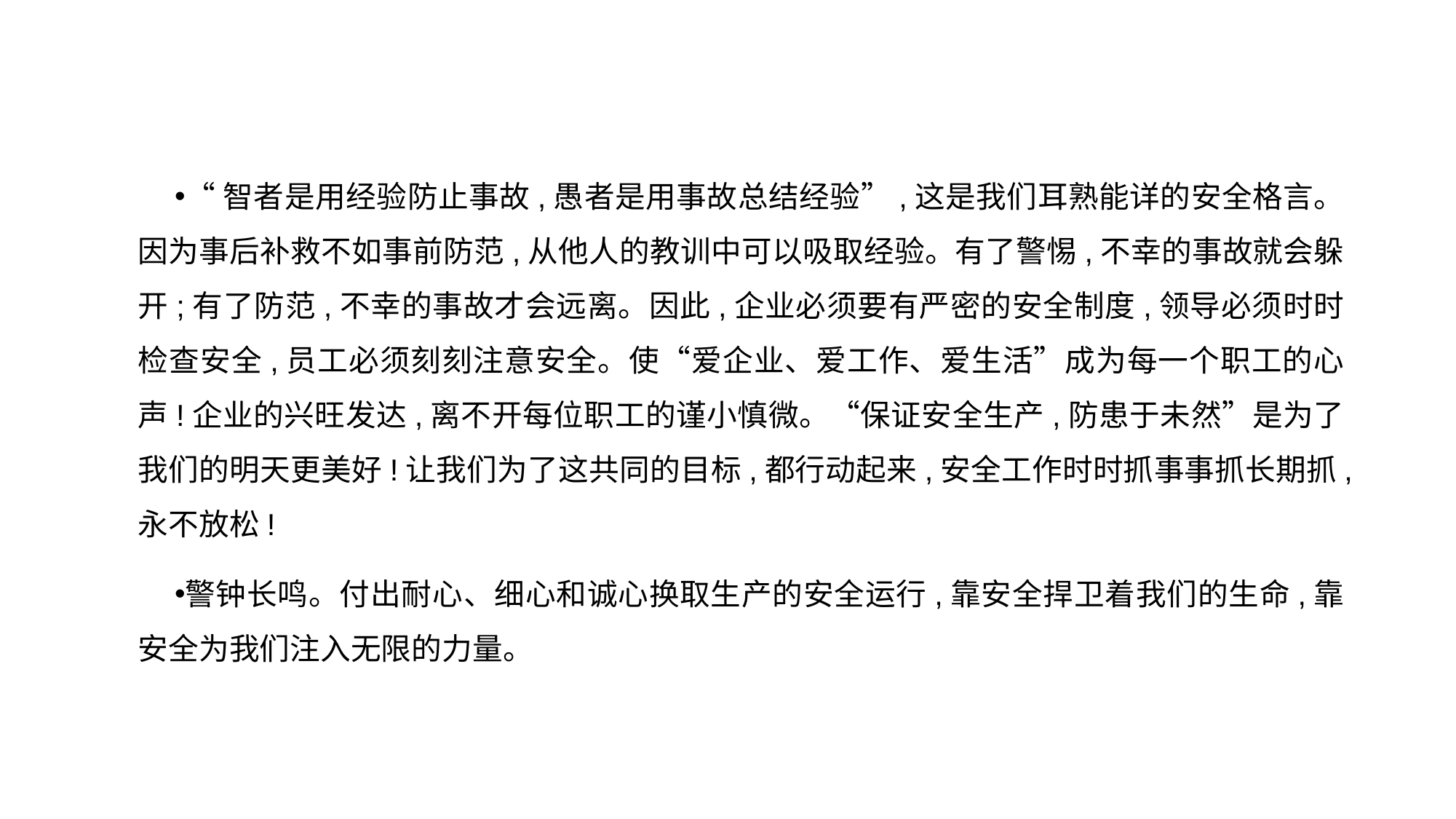

#
“智者是用经验防止事故,愚者是用事故总结经验”,这是我们耳熟能详的安全格言。因为事后补救不如事前防范,从他人的教训中可以吸取经验。有了警惕,不幸的事故就会躲开;有了防范,不幸的事故才会远离。因此,企业必须要有严密的安全制度,领导必须时时检查安全,员工必须刻刻注意安全。使“爱企业、爱工作、爱生活”成为每一个职工的心声!企业的兴旺发达,离不开每位职工的谨小慎微。“保证安全生产,防患于未然”是为了我们的明天更美好!让我们为了这共同的目标,都行动起来,安全工作时时抓事事抓长期抓,永不放松!
警钟长鸣。付出耐心、细心和诚心换取生产的安全运行,靠安全捍卫着我们的生命,靠安全为我们注入无限的力量。